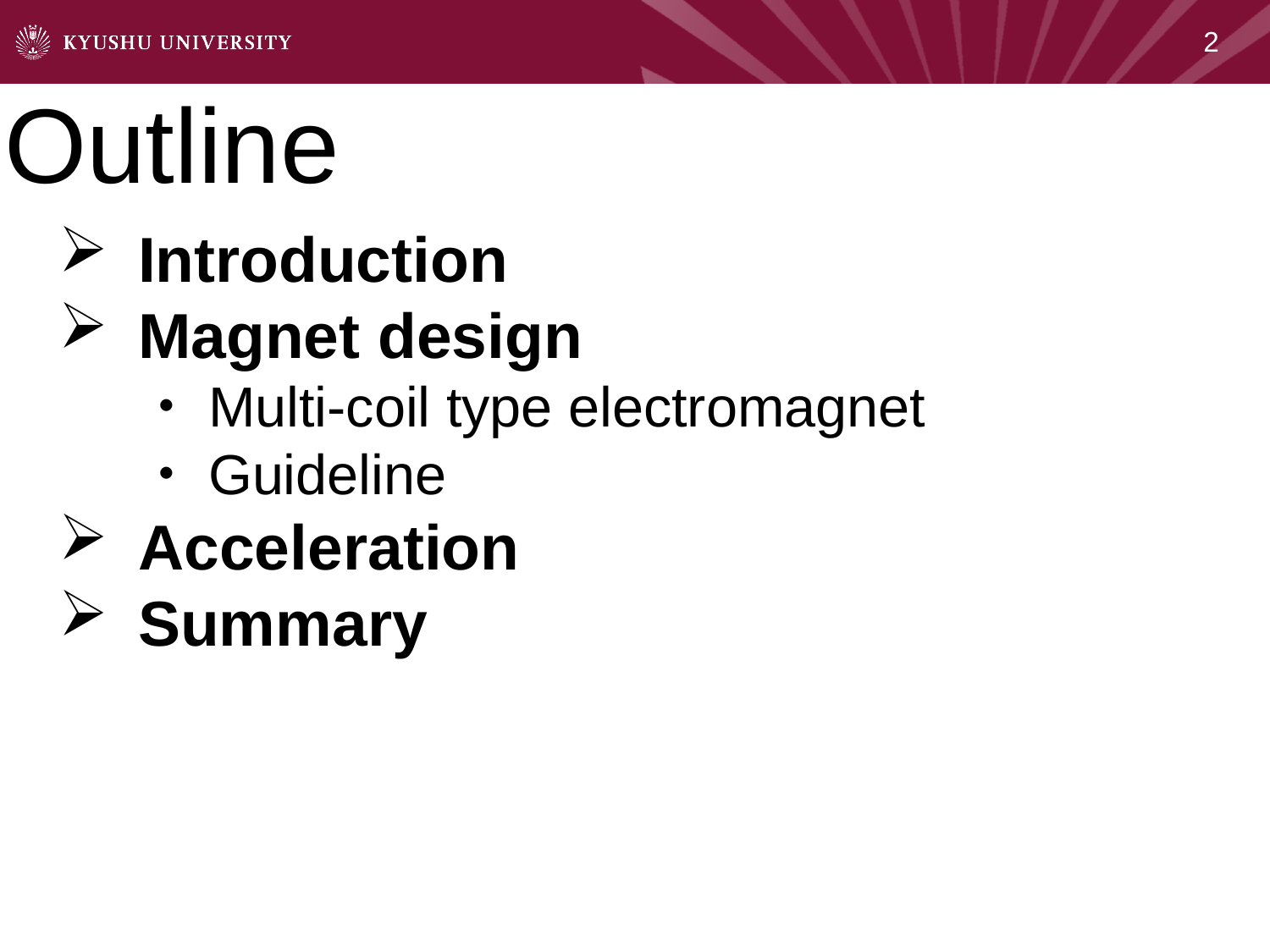

2
Outline
Introduction
Magnet design
・Multi-coil type electromagnet
・Guideline
Acceleration
Summary